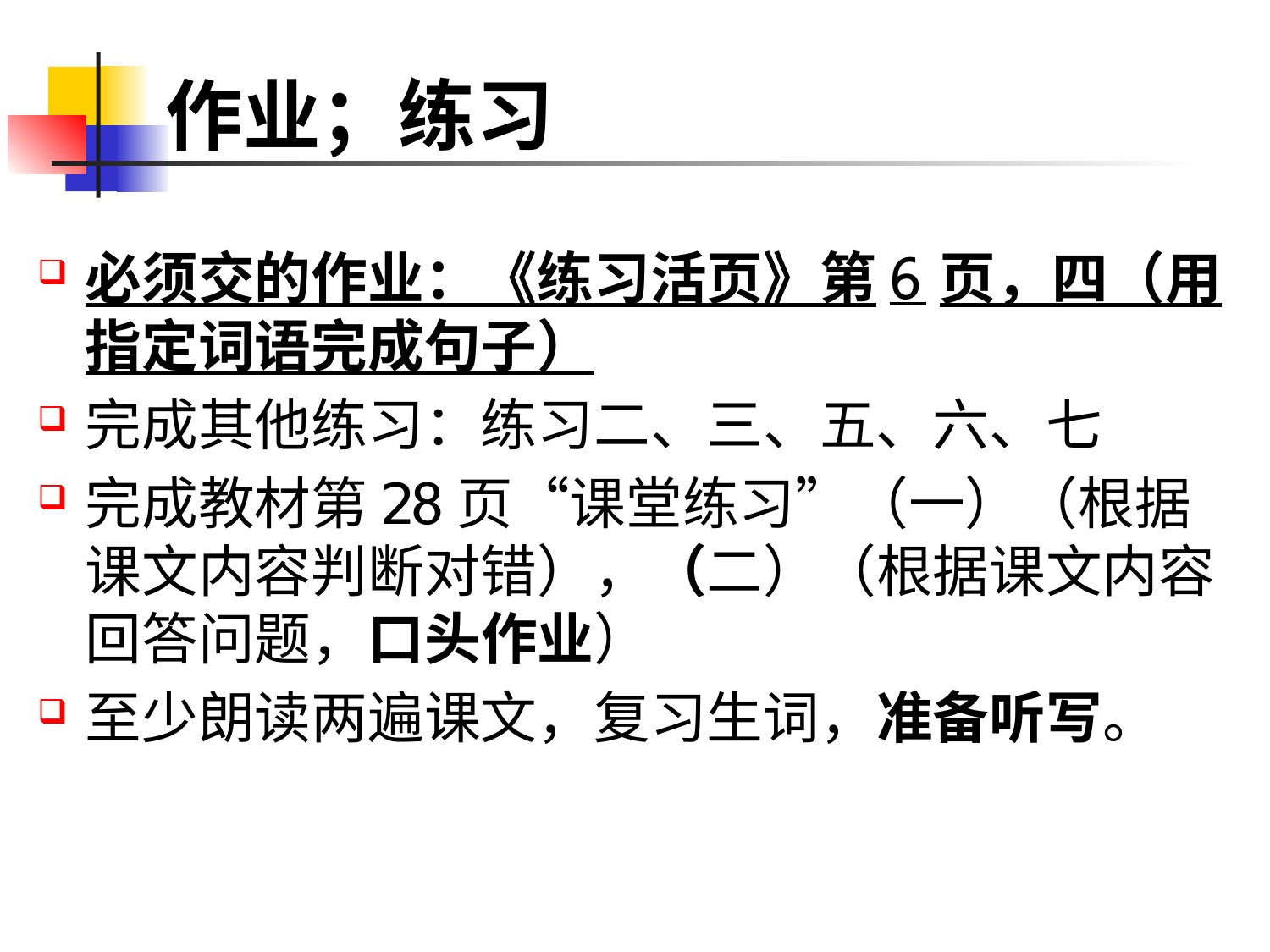

# 作业；练习
必须交的作业：《练习活页》第6页，四（用指定词语完成句子）
完成其他练习：练习二、三、五、六、七
完成教材第28页“课堂练习”（一）（根据课文内容判断对错），（二）（根据课文内容回答问题，口头作业）
至少朗读两遍课文，复习生词，准备听写。